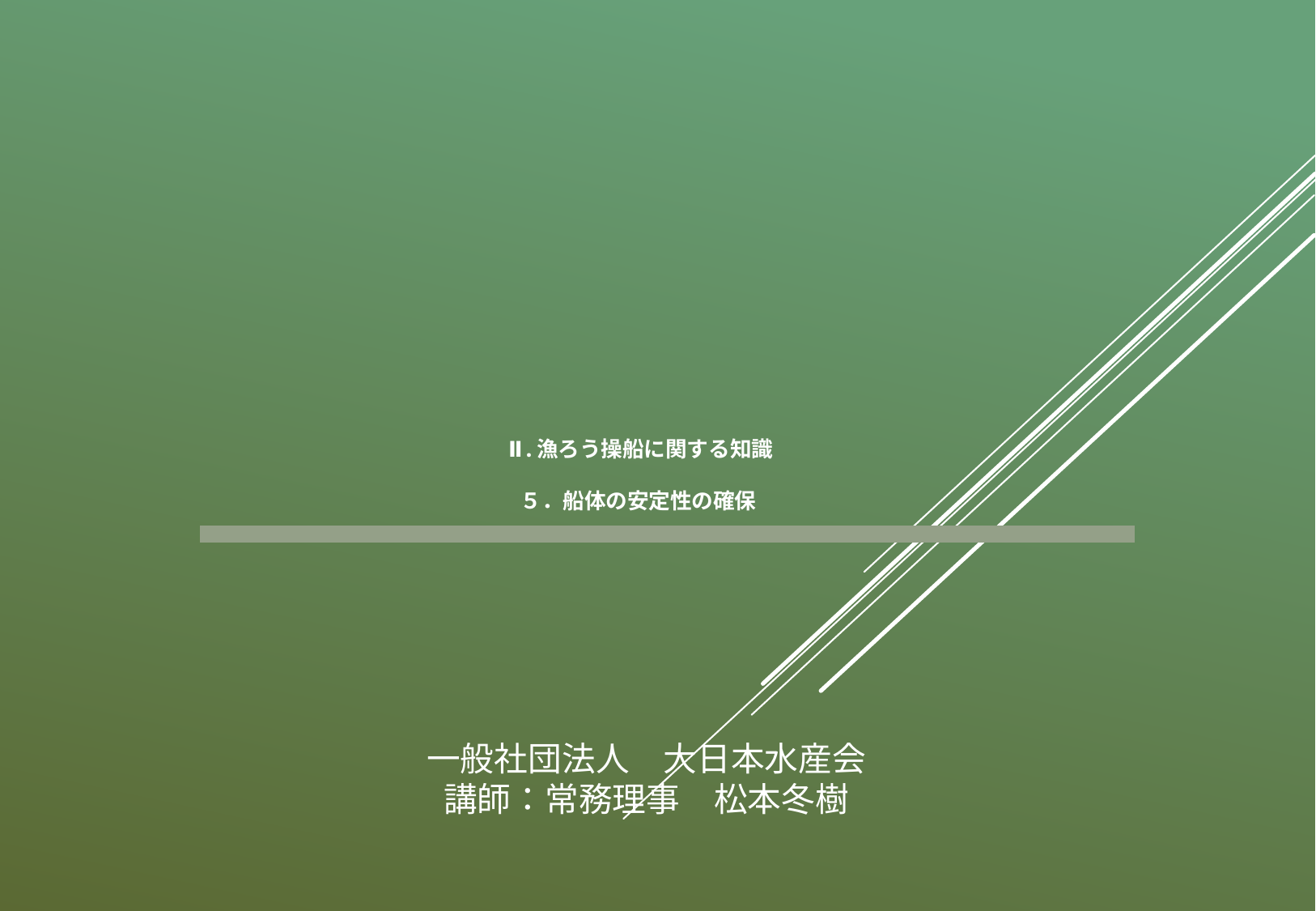

# Ⅱ.漁ろう操船に関する知識 ５．船体の安定性の確保
一般社団法人　大日本水産会
講師：常務理事　松本冬樹